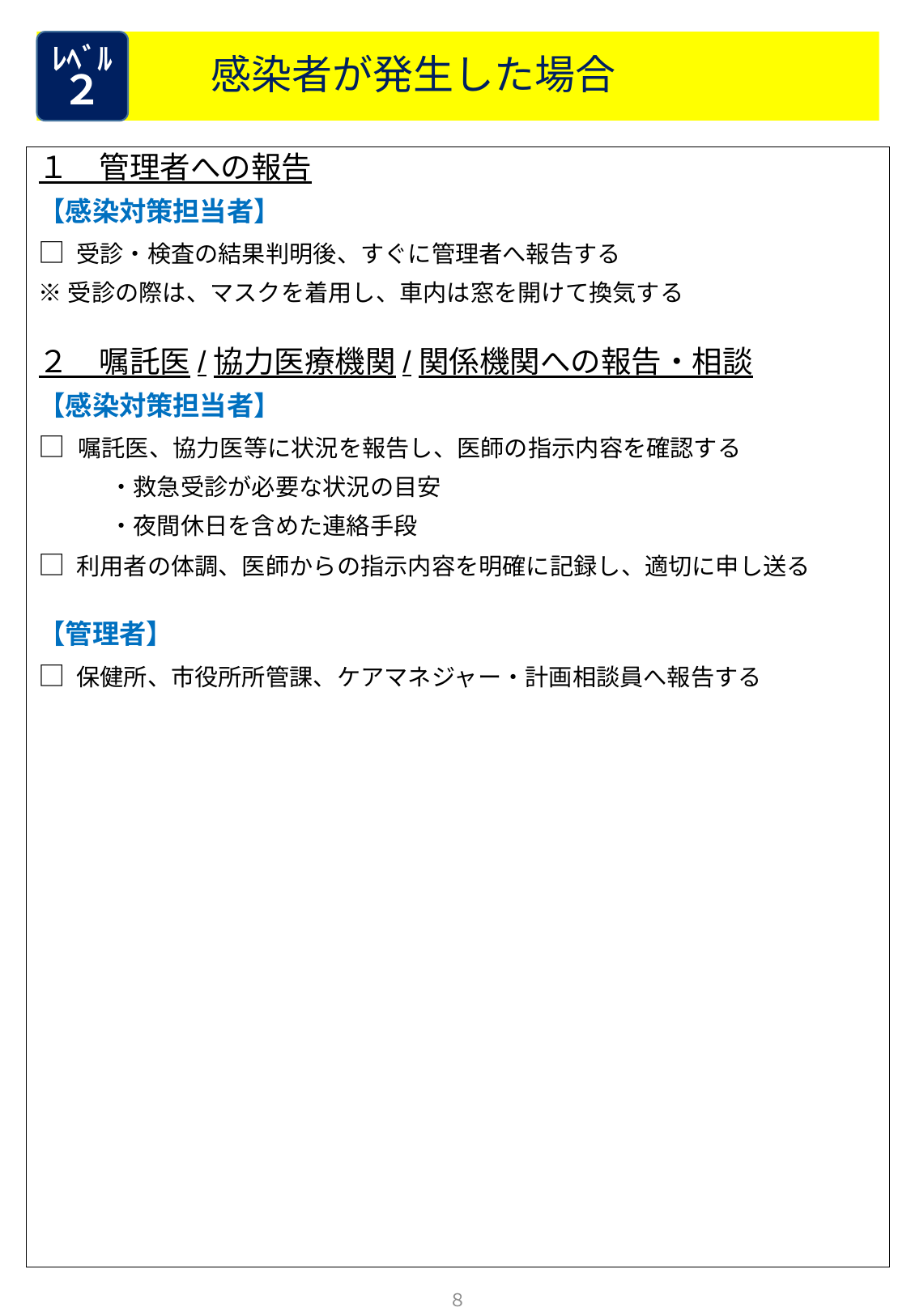

感染者が発生した場合
ﾚﾍﾞﾙ
２
１　管理者への報告
【感染対策担当者】
□ 受診・検査の結果判明後、すぐに管理者へ報告する
※受診の際は、マスクを着用し、車内は窓を開けて換気する

２　嘱託医/協力医療機関/関係機関への報告・相談
【感染対策担当者】
□ 嘱託医、協力医等に状況を報告し、医師の指示内容を確認する
　　　・救急受診が必要な状況の目安
　　　・夜間休日を含めた連絡手段
□ 利用者の体調、医師からの指示内容を明確に記録し、適切に申し送る

【管理者】
□ 保健所、市役所所管課、ケアマネジャー・計画相談員へ報告する

８